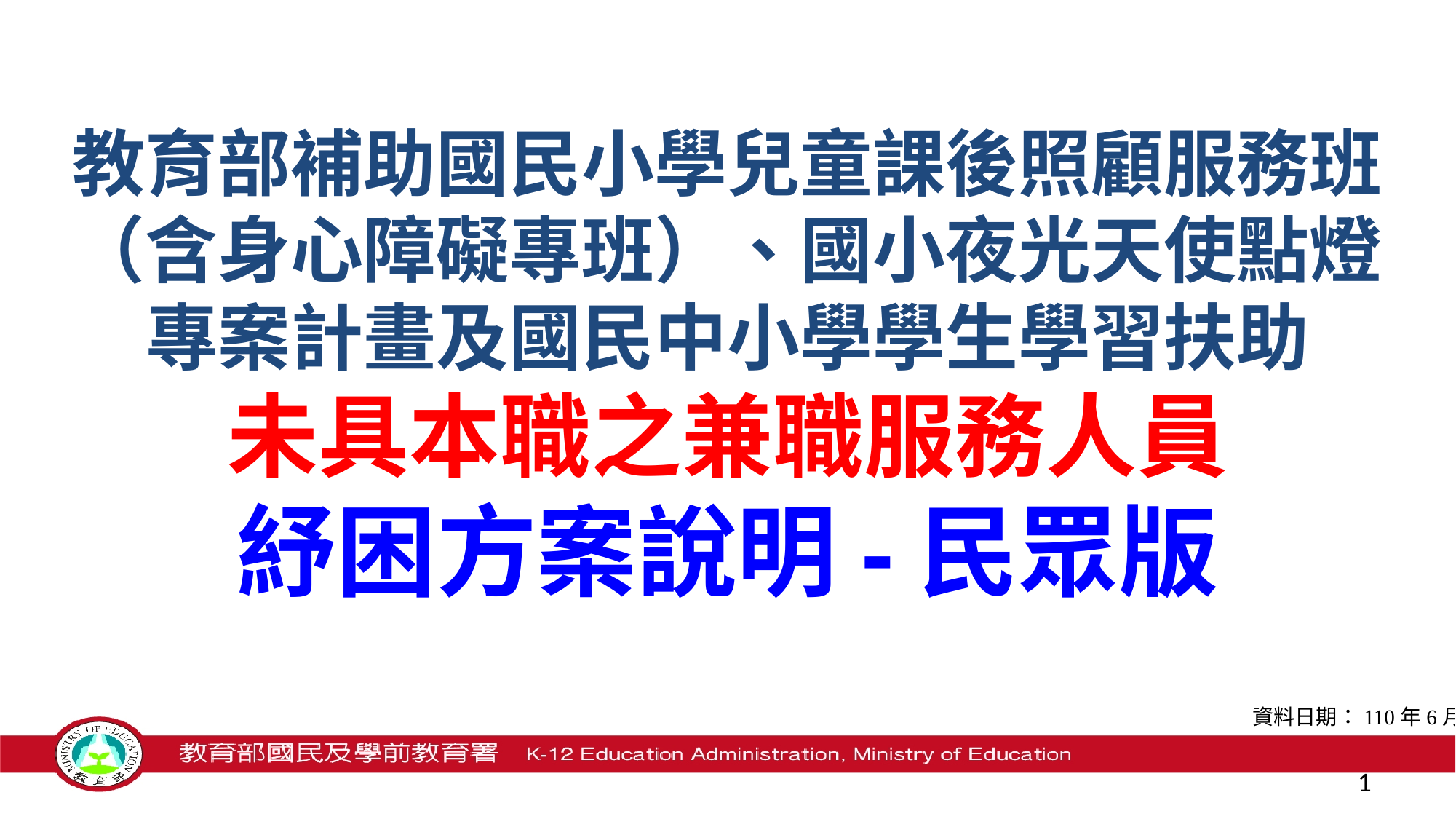

# 教育部補助國民小學兒童課後照顧服務班（含身心障礙專班）、國小夜光天使點燈專案計畫及國民中小學學生學習扶助 未具本職之兼職服務人員 紓困方案說明-民眾版
資料日期：110年6月
1